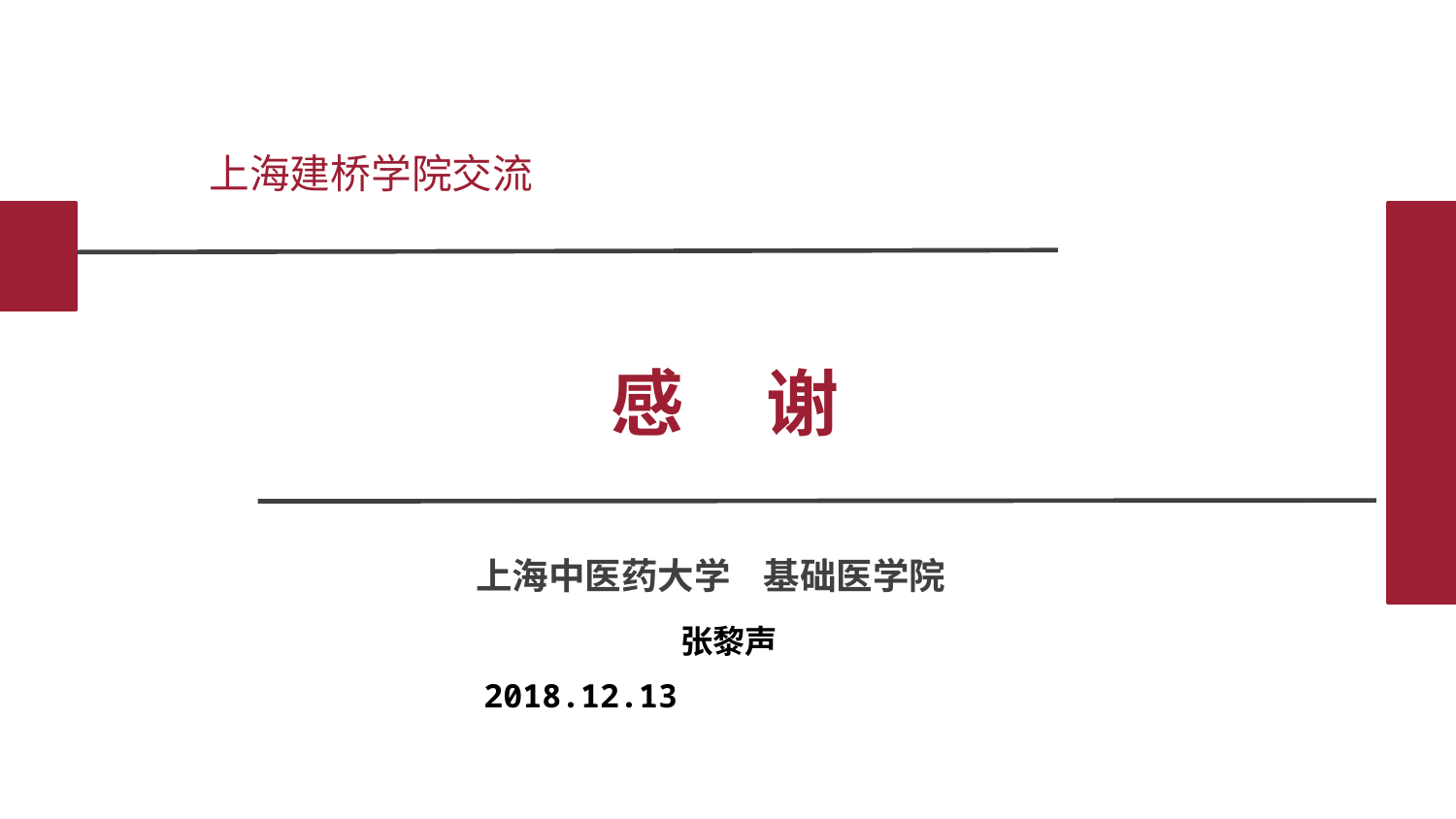

上海建桥学院交流

感     谢
上海中医药大学    基础医学院
张黎声
2018.12.13